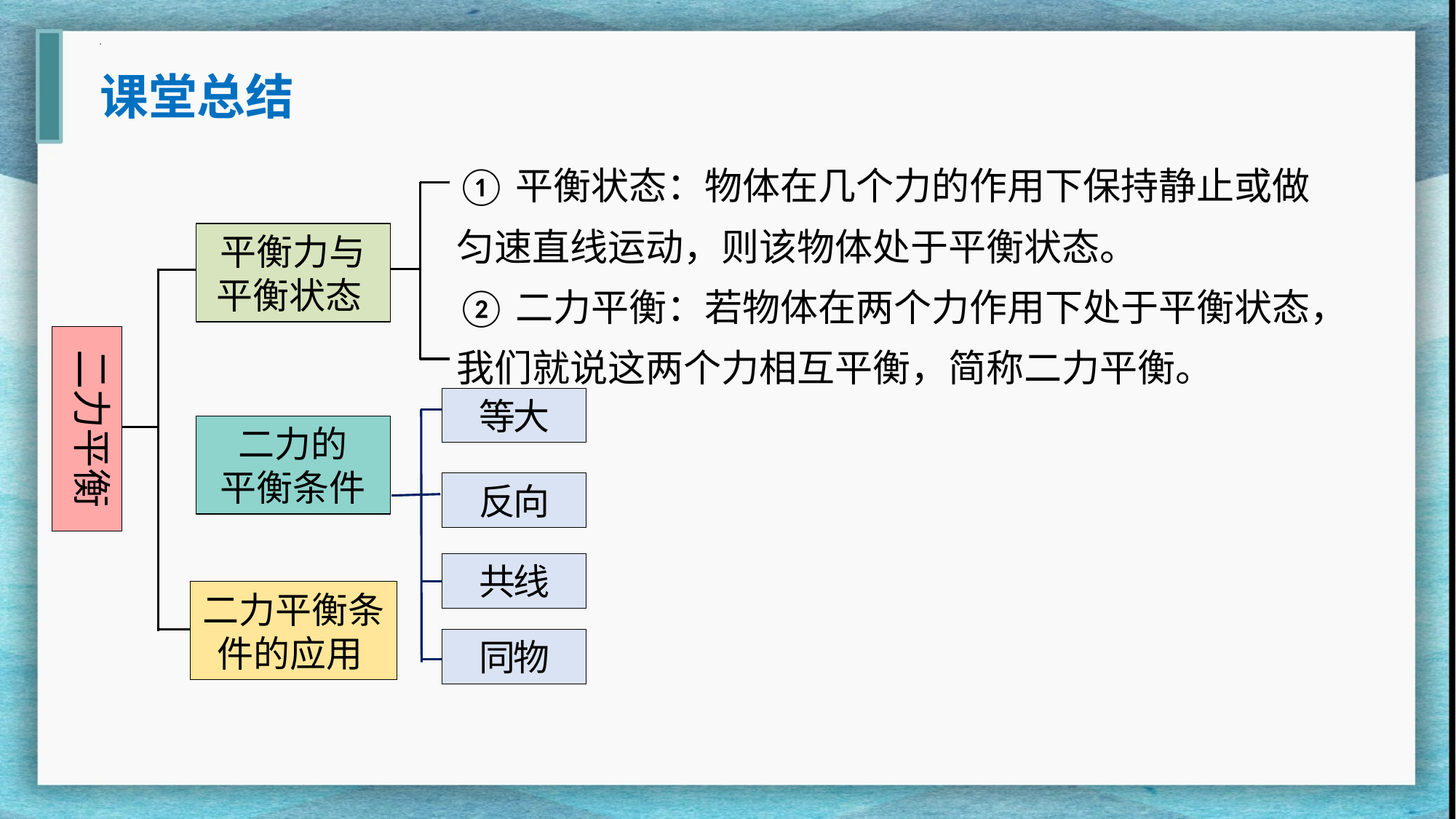

课堂总结
①平衡状态：物体在几个力的作用下保持静止或做匀速直线运动，则该物体处于平衡状态。
②二力平衡：若物体在两个力作用下处于平衡状态，我们就说这两个力相互平衡，简称二力平衡。

平衡力与
平衡状态
二力平衡
等大
二力的
平衡条件
反向
共线
二力平衡条件的应用
同物